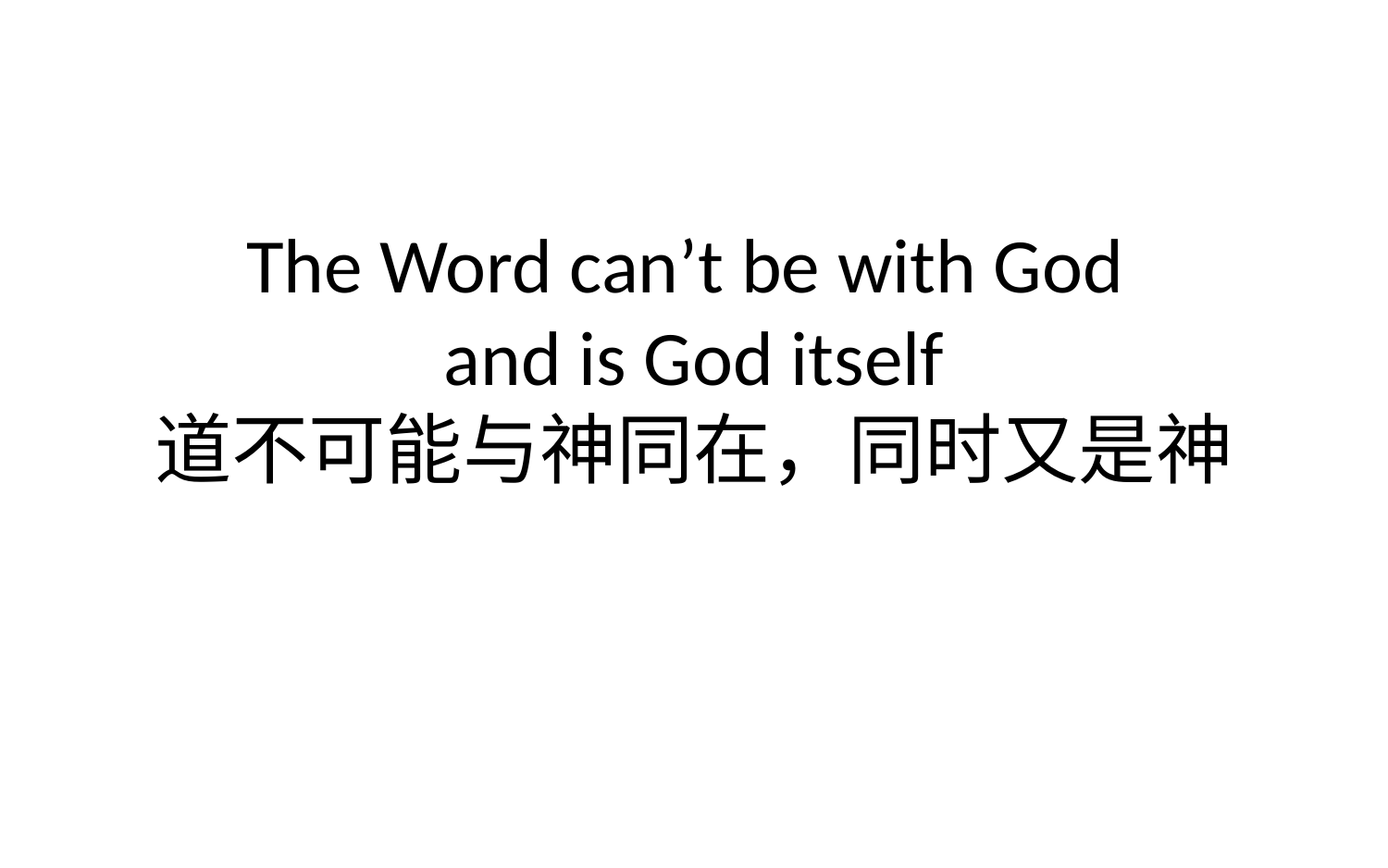

# The Word can’t be with God and is God itself 道不可能与神同在，同时又是神